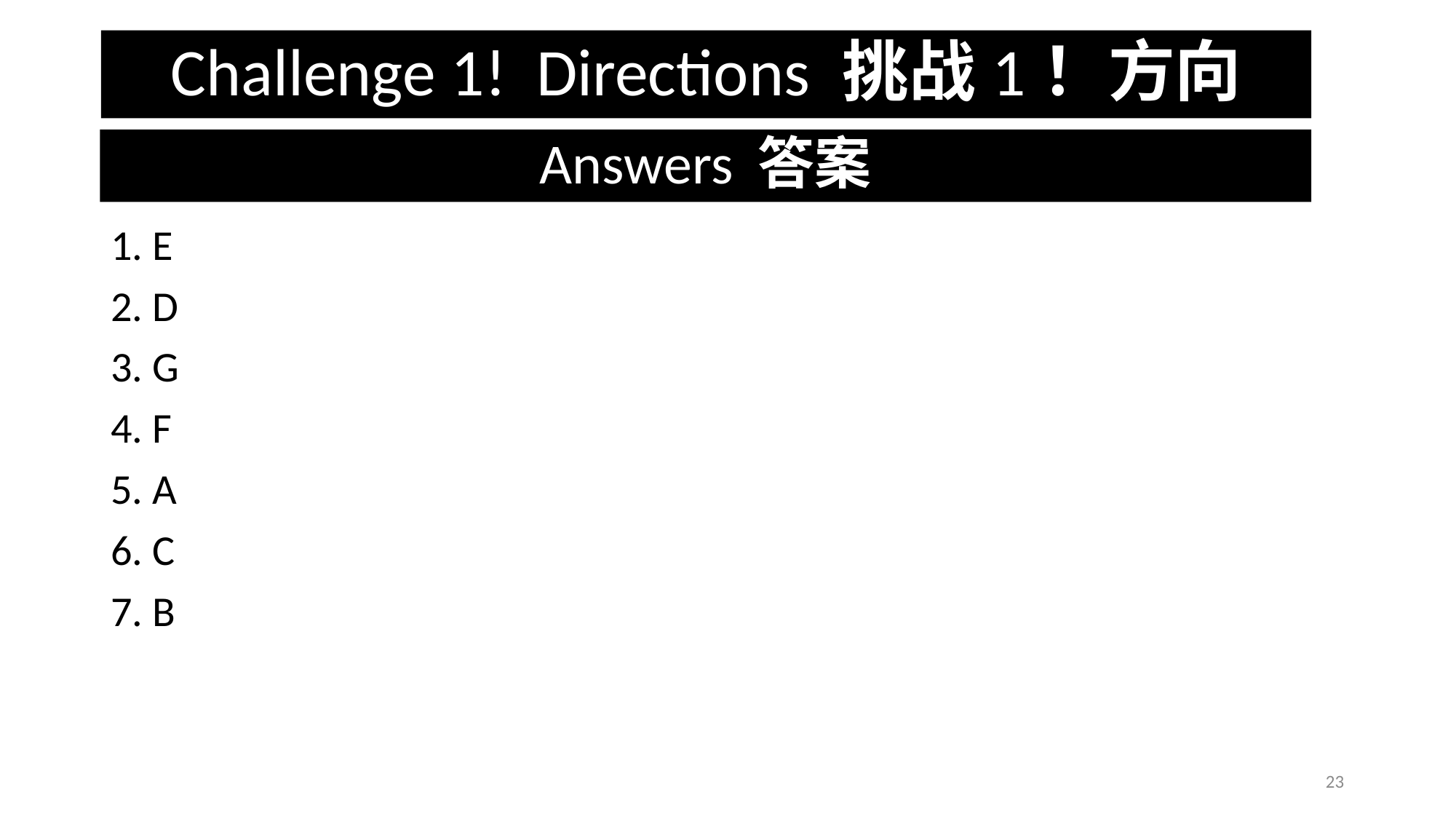

Challenge 1!  Directions 挑战1！方向
# Answers 答案
1. E
2. D
3. G
4. F
5. A
6. C
7. B

23